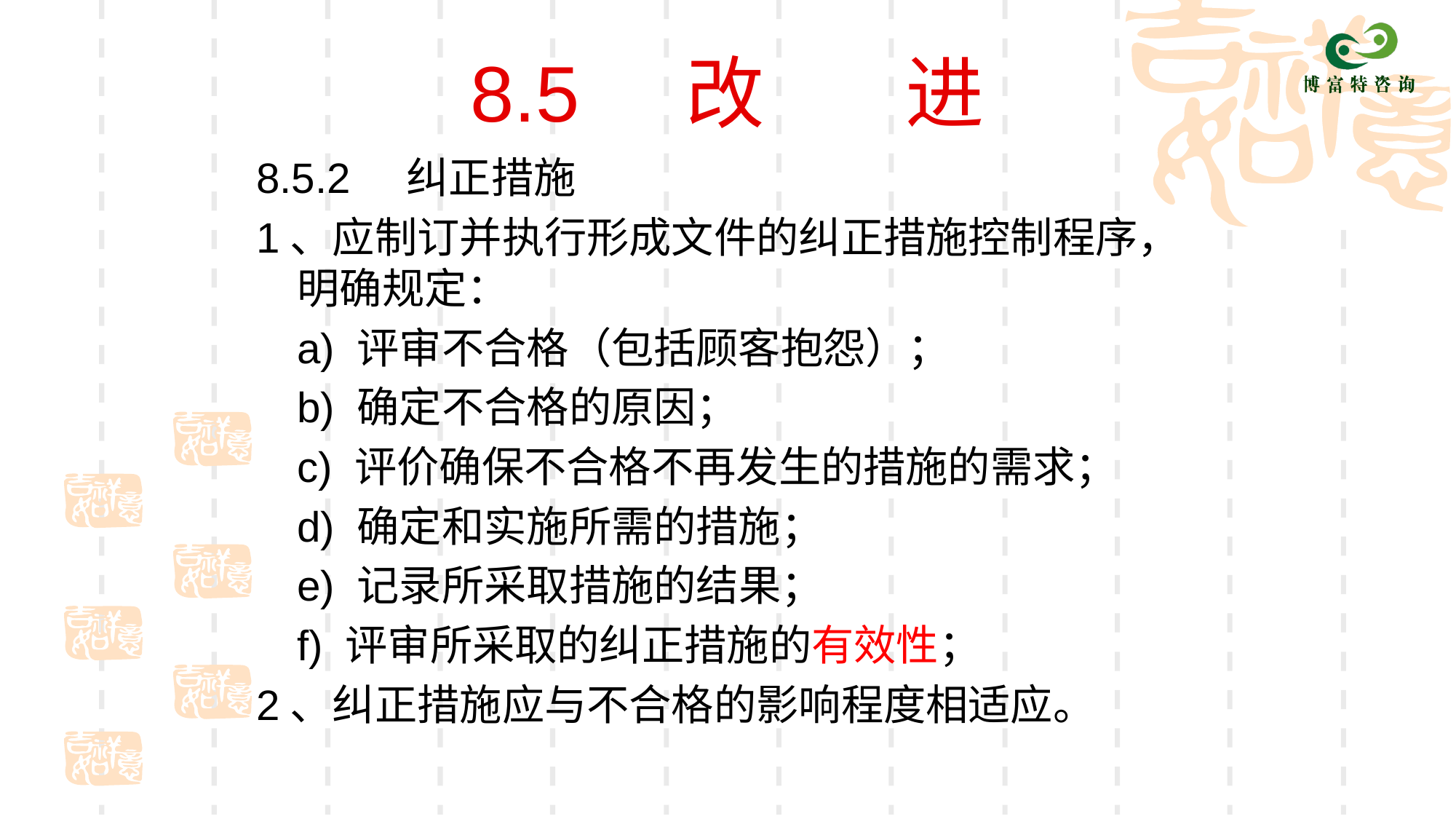

# 8.5    改        进
8.5.2	纠正措施
1、应制订并执行形成文件的纠正措施控制程序，明确规定：
	a) 评审不合格（包括顾客抱怨）；
	b) 确定不合格的原因；
	c) 评价确保不合格不再发生的措施的需求；
	d) 确定和实施所需的措施；
	e) 记录所采取措施的结果；
	f) 评审所采取的纠正措施的有效性；
2、纠正措施应与不合格的影响程度相适应。